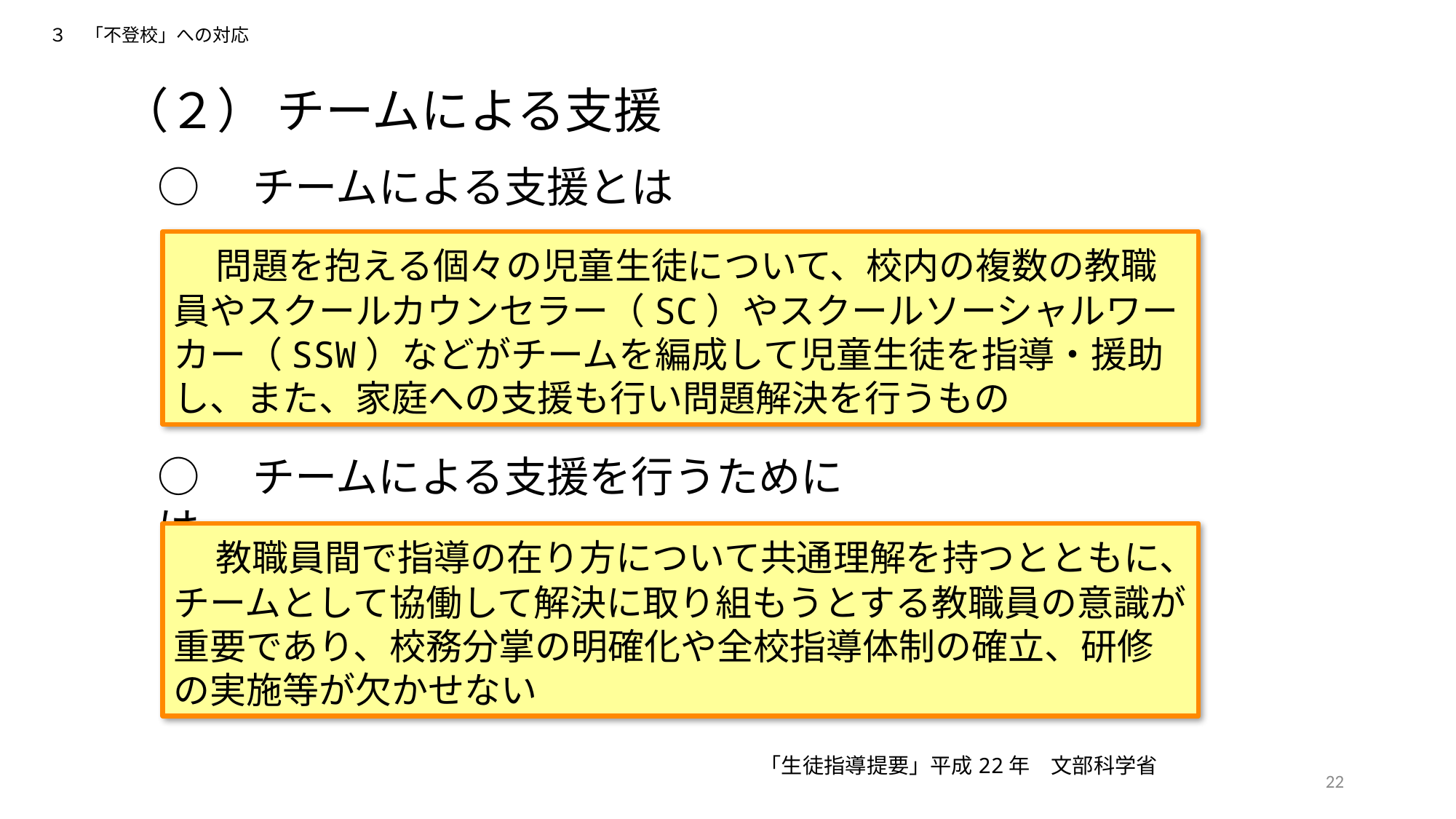

３　「不登校」への対応
（２） チームによる支援
○　チームによる支援とは
　問題を抱える個々の児童生徒について、校内の複数の教職員やスクールカウンセラー（SC）やスクールソーシャルワーカー（SSW）などがチームを編成して児童生徒を指導・援助し、また、家庭への支援も行い問題解決を行うもの
○　チームによる支援を行うためには
　教職員間で指導の在り方について共通理解を持つとともに、チームとして協働して解決に取り組もうとする教職員の意識が重要であり、校務分掌の明確化や全校指導体制の確立、研修の実施等が欠かせない
　「生徒指導提要」平成22年　文部科学省
22